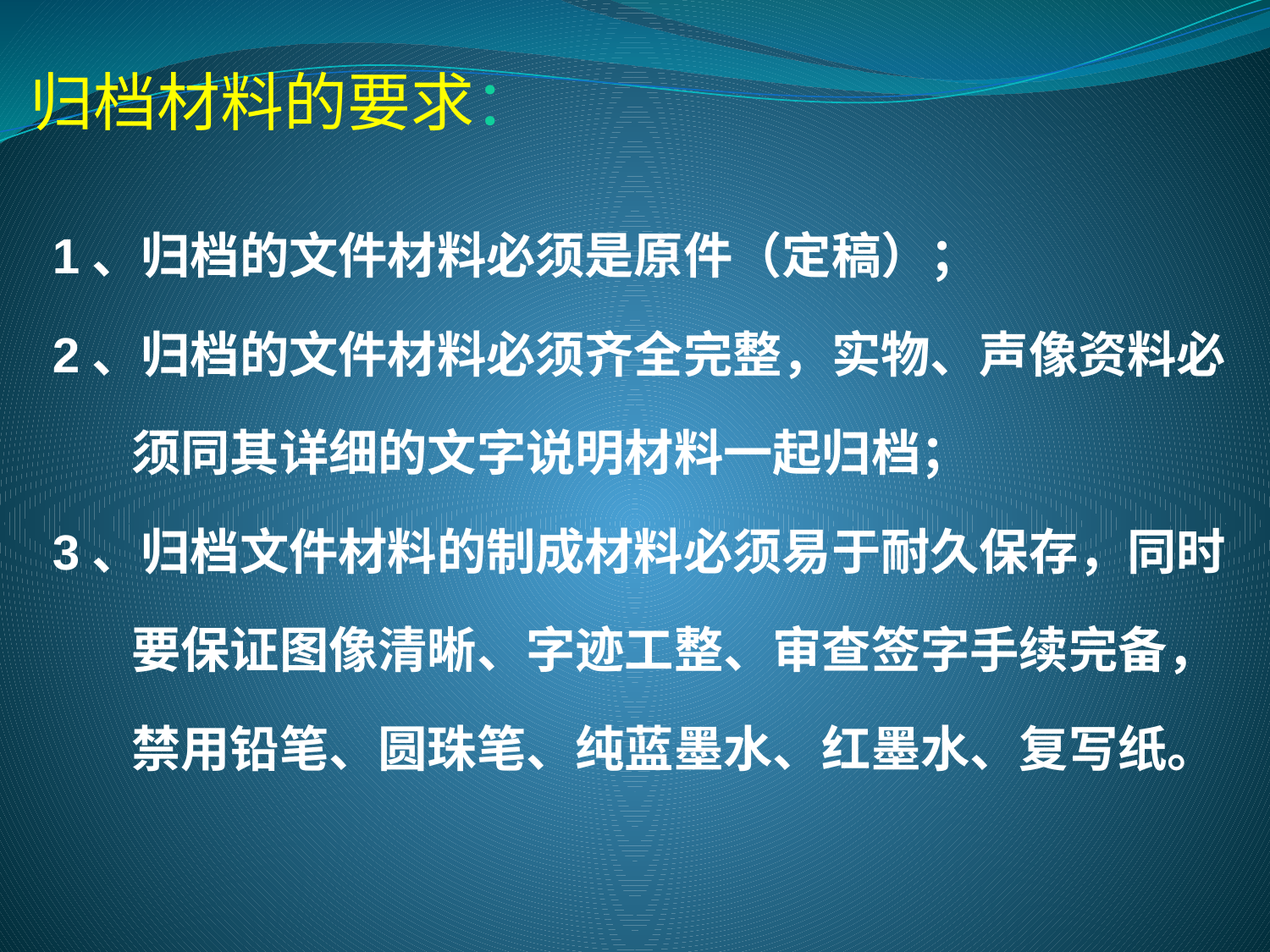

归档材料的要求：
1、归档的文件材料必须是原件（定稿）；
2、归档的文件材料必须齐全完整，实物、声像资料必
      须同其详细的文字说明材料一起归档；
3、归档文件材料的制成材料必须易于耐久保存，同时
      要保证图像清晰、字迹工整、审查签字手续完备，
      禁用铅笔、圆珠笔、纯蓝墨水、红墨水、复写纸。